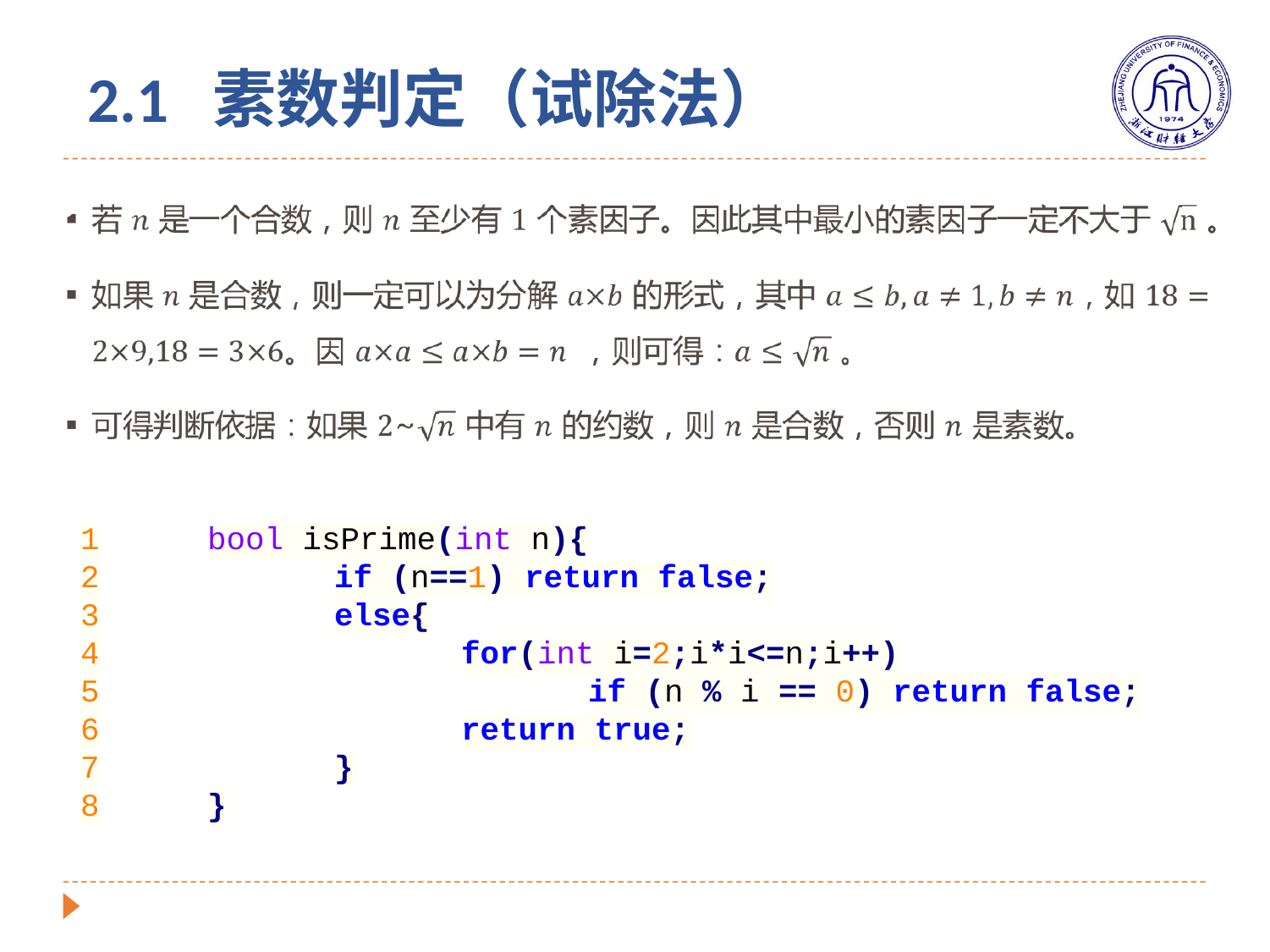

6
# 2.1  素数判定（试除法）

1	bool isPrime(int n){
2		if (n==1) return false;
3		else{
4			for(int i=2;i*i<=n;i++)
5				if (n % i == 0) return false;
6			return true;
7		}
8	}